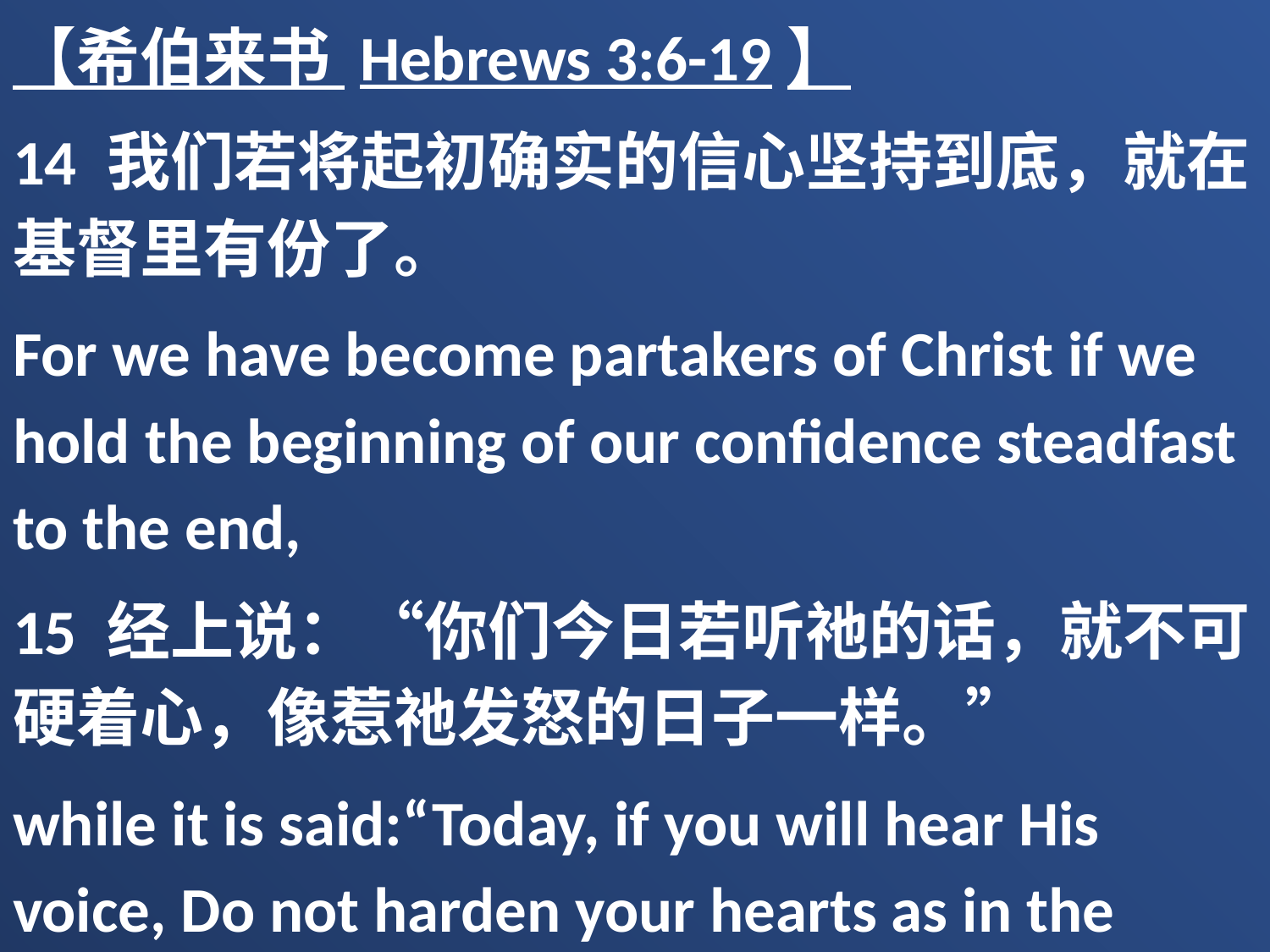

【希伯来书 Hebrews 3:6-19】
14 我们若将起初确实的信心坚持到底，就在基督里有份了。
For we have become partakers of Christ if we hold the beginning of our confidence steadfast to the end,
15 经上说：“你们今日若听祂的话，就不可硬着心，像惹祂发怒的日子一样。”
while it is said:“Today, if you will hear His voice, Do not harden your hearts as in the rebellion.”